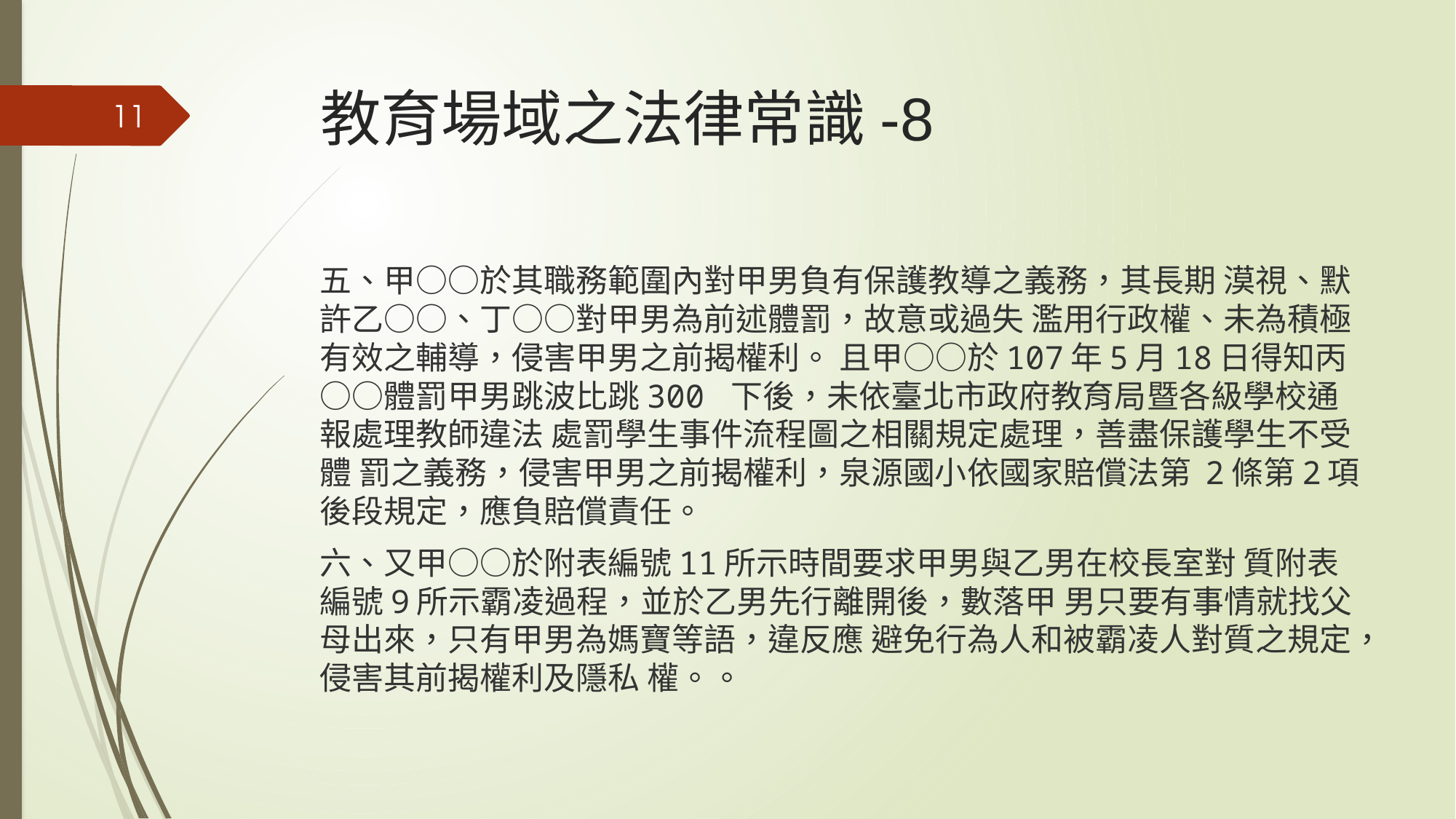

# 教育場域之法律常識-8
11
五、甲○○於其職務範圍內對甲男負有保護教導之義務，其長期 漠視、默許乙○○、丁○○對甲男為前述體罰，故意或過失 濫用行政權、未為積極有效之輔導，侵害甲男之前揭權利。 且甲○○於107年5月18日得知丙○○體罰甲男跳波比跳300 下後，未依臺北市政府教育局暨各級學校通報處理教師違法 處罰學生事件流程圖之相關規定處理，善盡保護學生不受體 罰之義務，侵害甲男之前揭權利，泉源國小依國家賠償法第 2條第2項後段規定，應負賠償責任。
六、又甲○○於附表編號11所示時間要求甲男與乙男在校長室對 質附表編號9所示霸凌過程，並於乙男先行離開後，數落甲 男只要有事情就找父母出來，只有甲男為媽寶等語，違反應 避免行為人和被霸凌人對質之規定，侵害其前揭權利及隱私 權。。